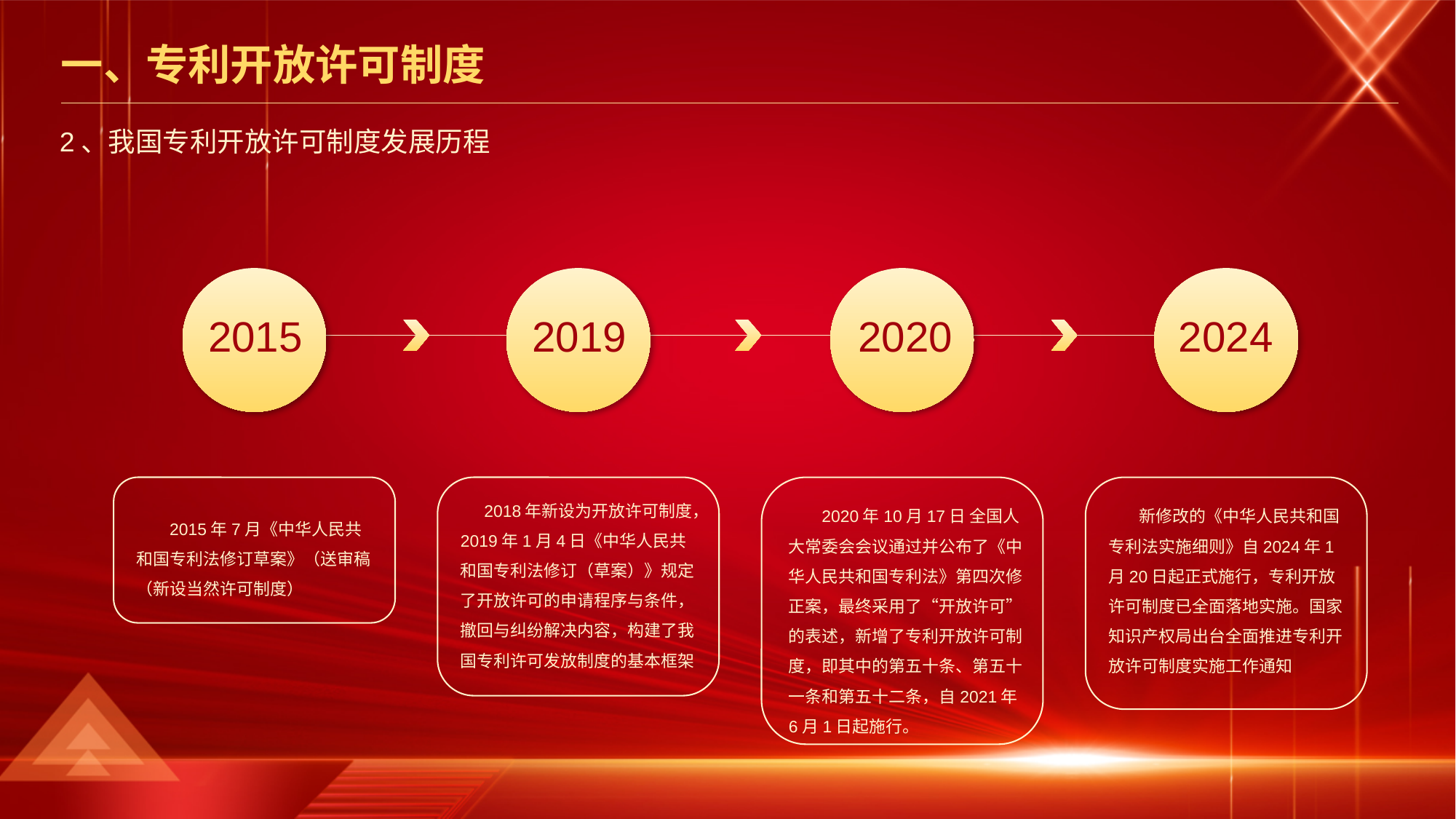

一、专利开放许可制度
2、我国专利开放许可制度发展历程

2024
2015
2019
2020

     2018年新设为开放许可制度，2019年1月4日《中华人民共和国专利法修订（草案）》规定了开放许可的申请程序与条件，撤回与纠纷解决内容，构建了我国专利许可发放制度的基本框架
       2020年10月17日 全国人大常委会会议通过并公布了《中华人民共和国专利法》第四次修正案，最终采用了“开放许可”的表述，新增了专利开放许可制度，即其中的第五十条、第五十一条和第五十二条，自2021年6月1日起施行。
       新修改的《中华人民共和国专利法实施细则》自2024年1月20日起正式施行，专利开放许可制度已全面落地实施。国家知识产权局出台全面推进专利开放许可制度实施工作通知
       2015年7月《中华人民共和国专利法修订草案》（送审稿（新设当然许可制度）